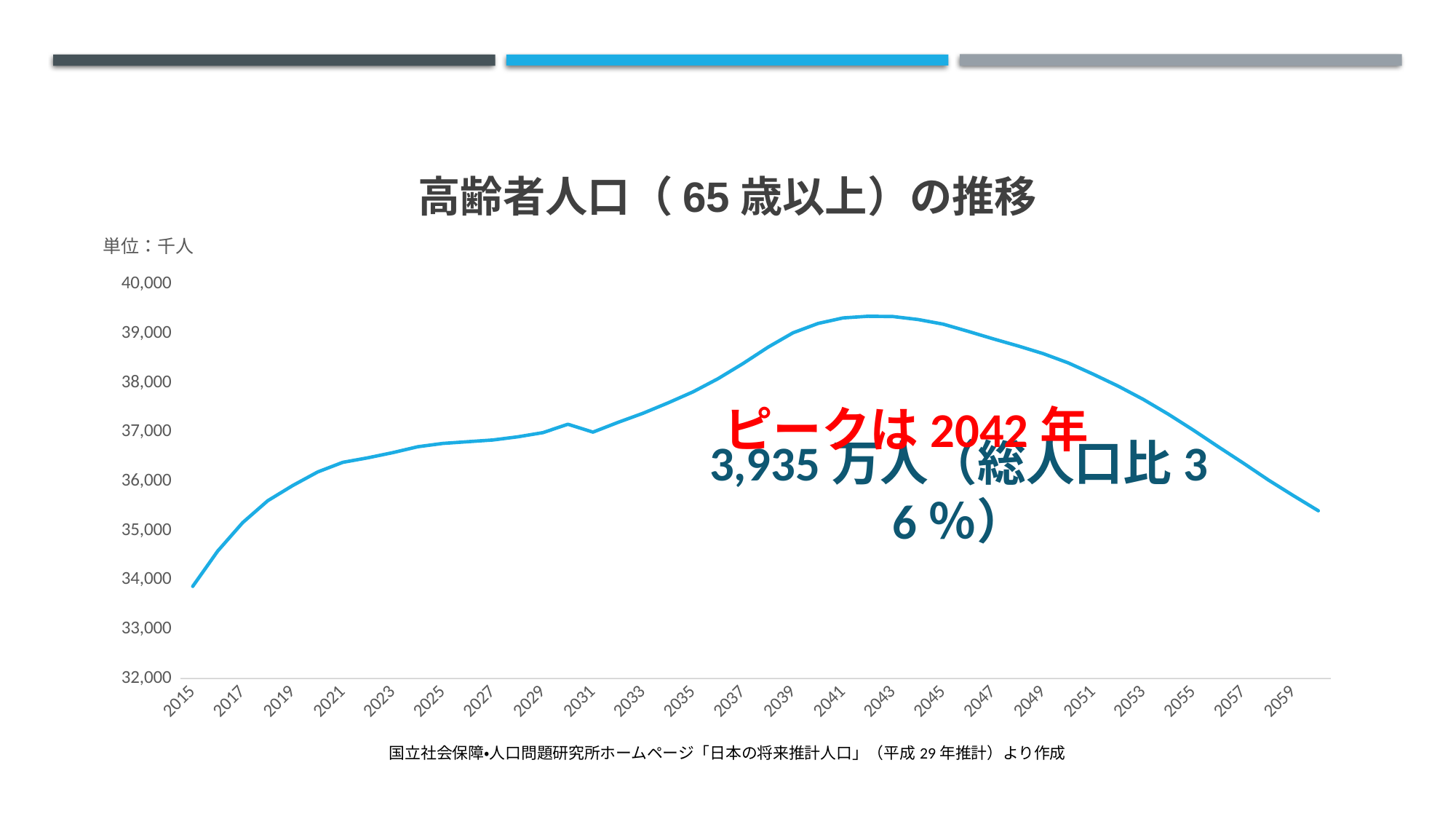

# 高齢者人口（65歳以上）の推移

### Chart: 単位：千人

| Category | 系列 1 |
|---|---|
| 2015 | 33867.969 |
| 2016 | 34585.33 |
| 2017 | 35163.325 |
| 2018 | 35606.411 |
| 2019 | 35915.722 |
| 2020 | 36191.978 |
| 2021 | 36386.192 |
| 2022 | 36478.538 |
| 2023 | 36583.997 |
| 2024 | 36703.521 |
| 2025 | 36770.849 |
| 2026 | 36805.147 |
| 2027 | 36840.479 |
| 2028 | 36905.347 |
| 2029 | 36989.797 |
| 2030 | 37159.585 |
| 2031 | 36999.89 |
| 2032 | 37197.289 |
| 2033 | 37382.528 |
| 2034 | 37592.286 |
| 2035 | 37816.602 |
| 2036 | 38084.221 |
| 2037 | 38391.225 |
| 2038 | 38723.85 |
| 2039 | 39016.432 |
| 2040 | 39205.714 |
| 2041 | 39317.696 |
| 2042 | 39351.652 |
| 2043 | 39346.077 |
| 2044 | 39285.375 |
| 2045 | 39192.276 |
| 2046 | 39046.033 |
| 2047 | 38893.619 |
| 2048 | 38748.971 |
| 2049 | 38593.949 |
| 2050 | 38405.818 |
| 2051 | 38176.697 |
| 2052 | 37934.066 |
| 2053 | 37665.434 |
| 2054 | 37364.775 |
| 2055 | 37042.245 |
| 2056 | 36703.291 |
| 2057 | 36371.986 |
| 2058 | 36028.528 |
| 2059 | 35710.817 |
| 2060 | 35402.896 |
ピークは2042年
3,935万人（総人口比36％）
国立社会保障・人口問題研究所ホームページ「日本の将来推計人口」（平成29年推計）より作成